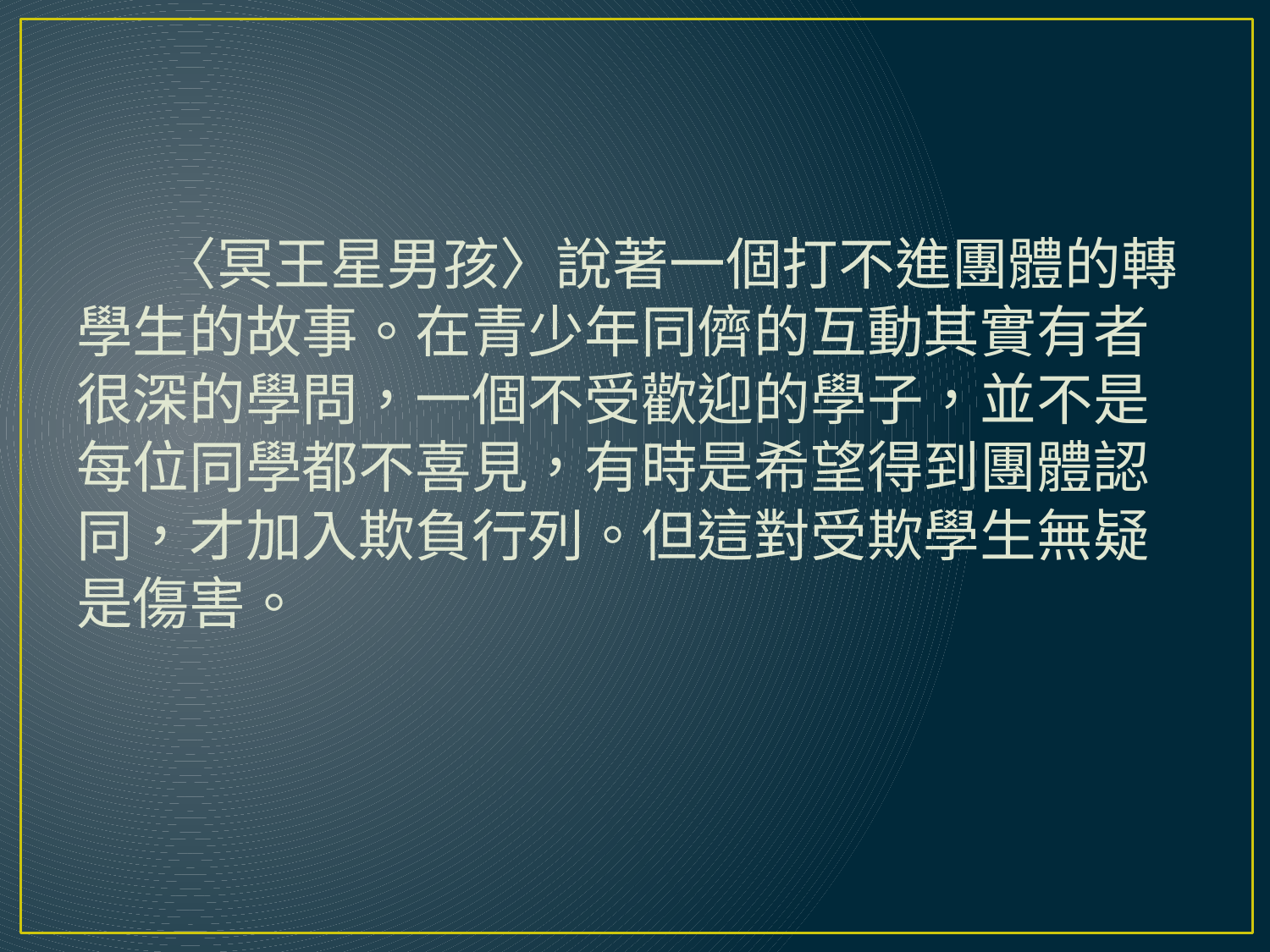

#
　　〈冥王星男孩〉說著一個打不進團體的轉學生的故事。在青少年同儕的互動其實有者很深的學問，一個不受歡迎的學子，並不是每位同學都不喜見，有時是希望得到團體認同，才加入欺負行列。但這對受欺學生無疑是傷害。